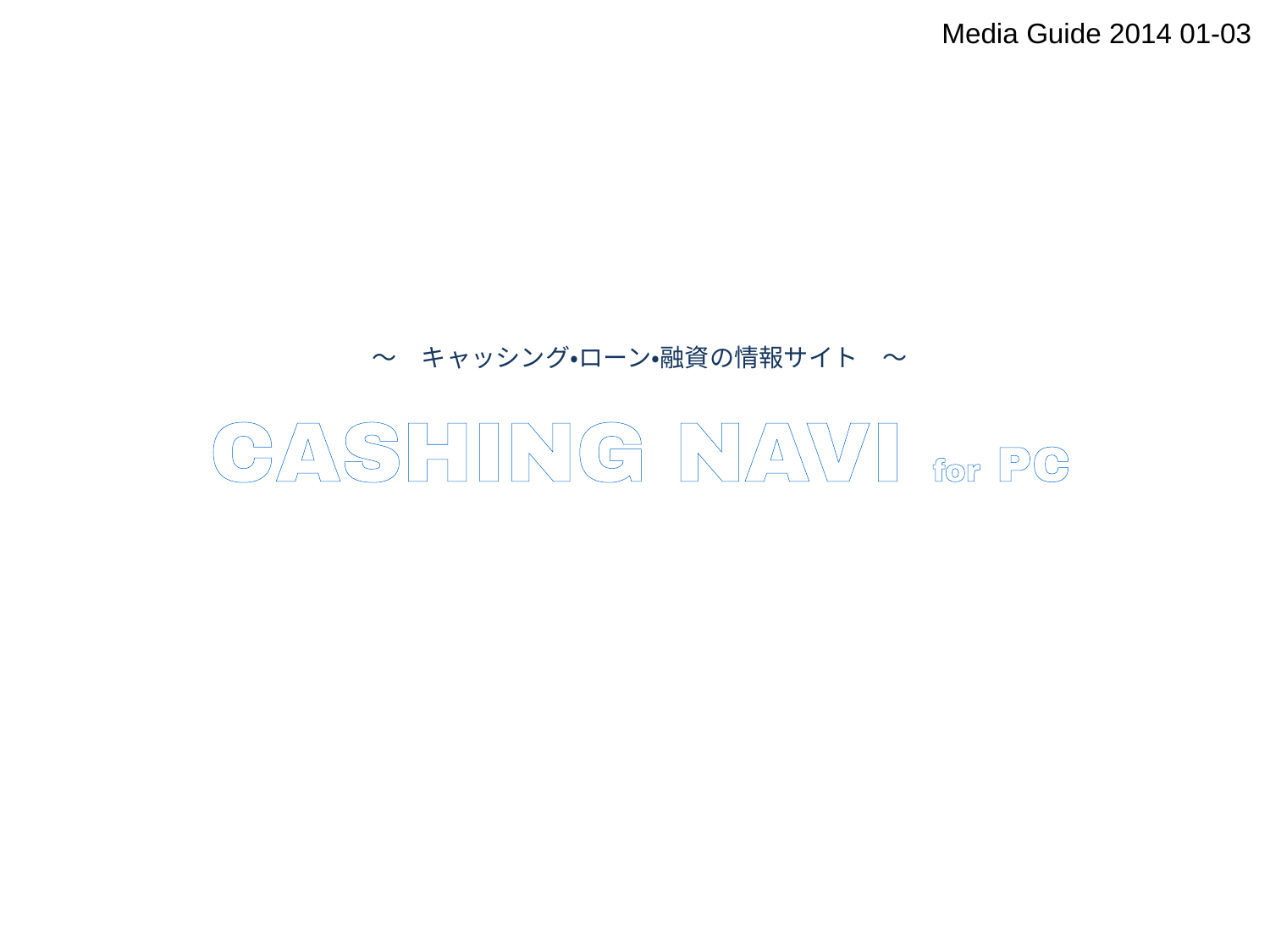

Media Guide 2014 01-03
〜　キャッシング・ローン・融資の情報サイト　〜
CASHING NAVI for PC